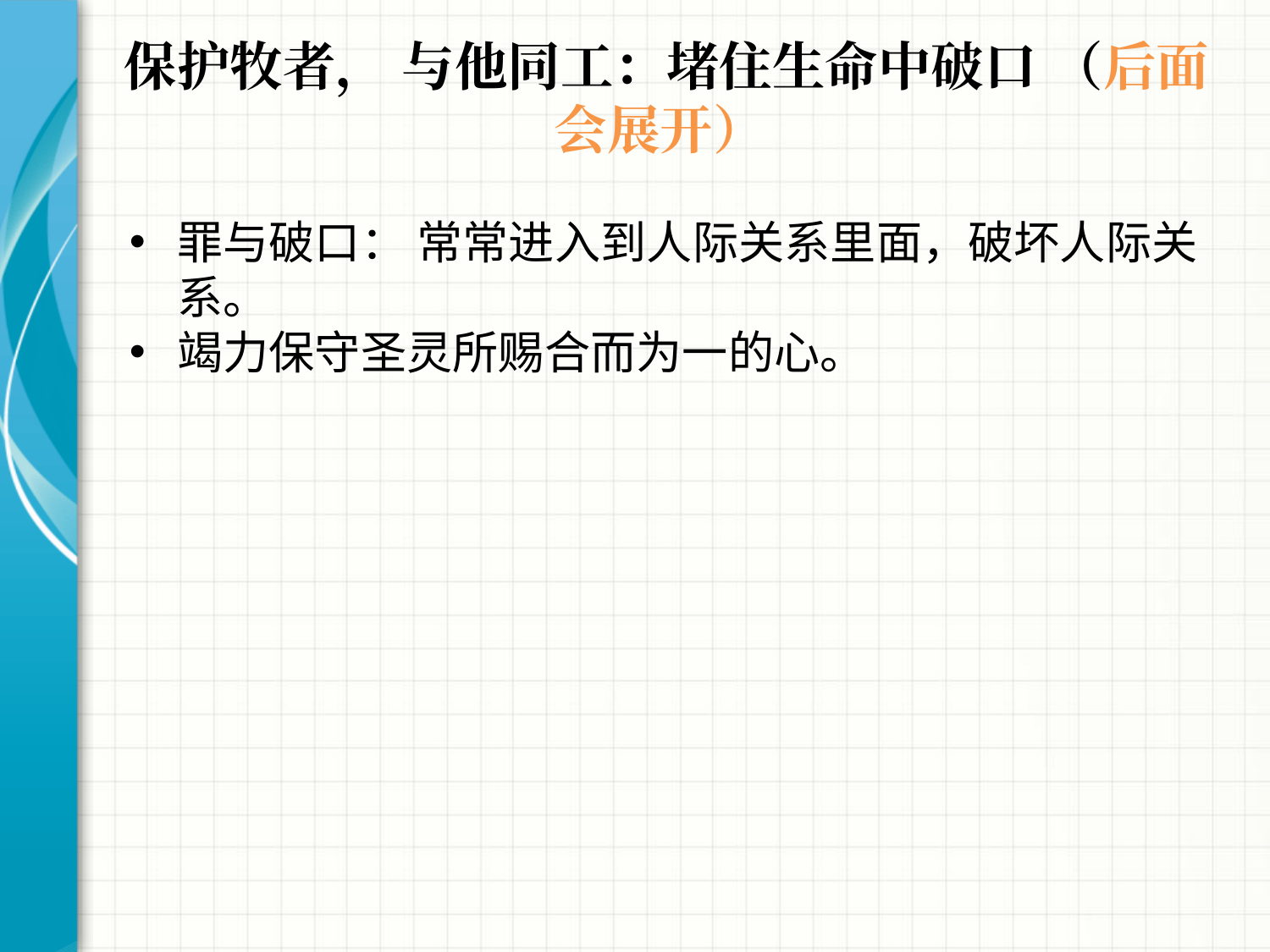

# 保护牧者， 与他同工：堵住生命中破口 （后面会展开）
罪与破口： 常常进入到人际关系里面，破坏人际关系。
竭力保守圣灵所赐合而为一的心。